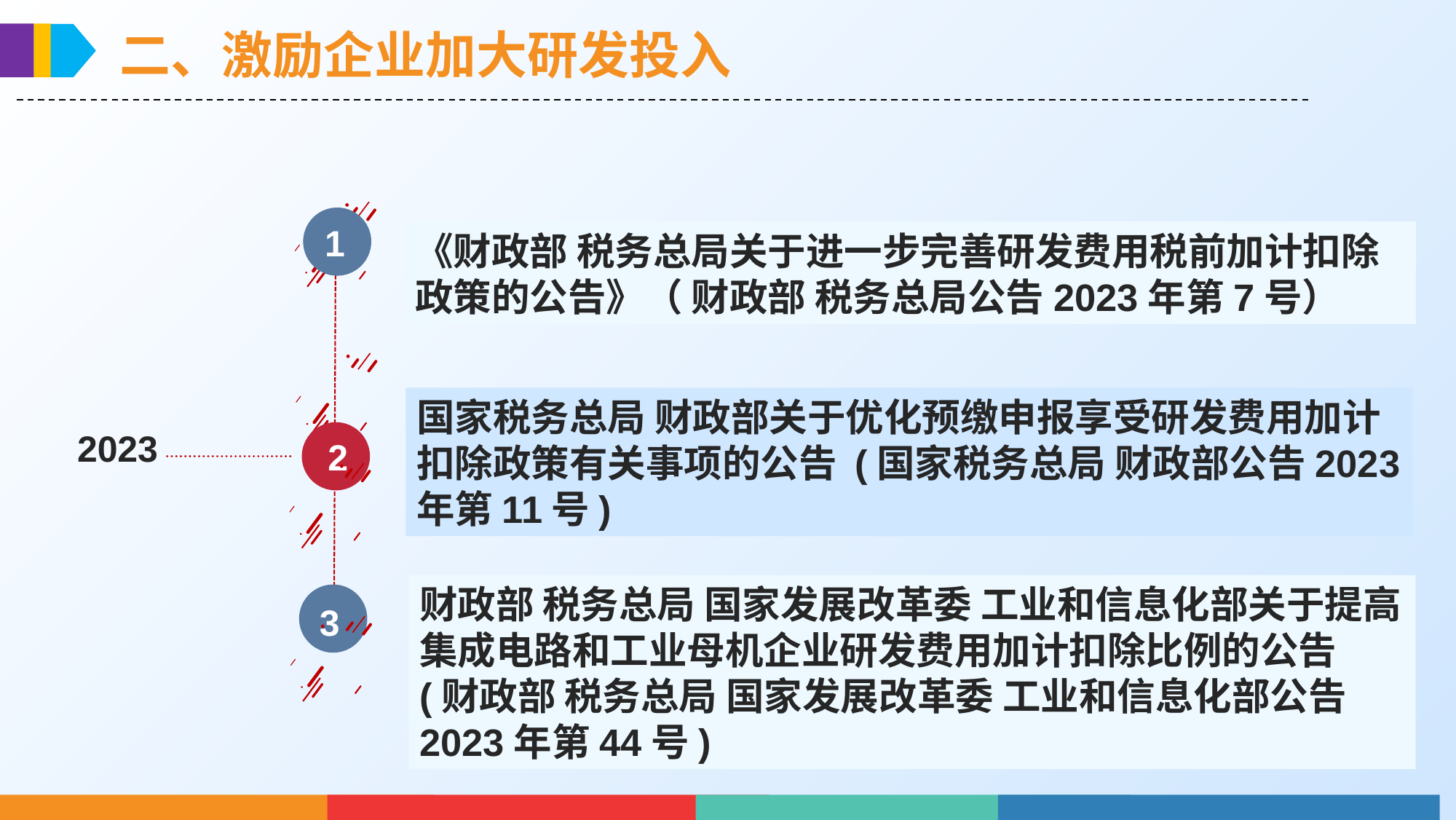

二、激励企业加大研发投入

1

《财政部 税务总局关于进一步完善研发费用税前加计扣除政策的公告》（ 财政部 税务总局公告2023年第7号）

2
国家税务总局 财政部关于优化预缴申报享受研发费用加计扣除政策有关事项的公告 (国家税务总局 财政部公告2023年第11号)
2023

3
财政部 税务总局 国家发展改革委 工业和信息化部关于提高集成电路和工业母机企业研发费用加计扣除比例的公告(财政部 税务总局 国家发展改革委 工业和信息化部公告2023年第44号)